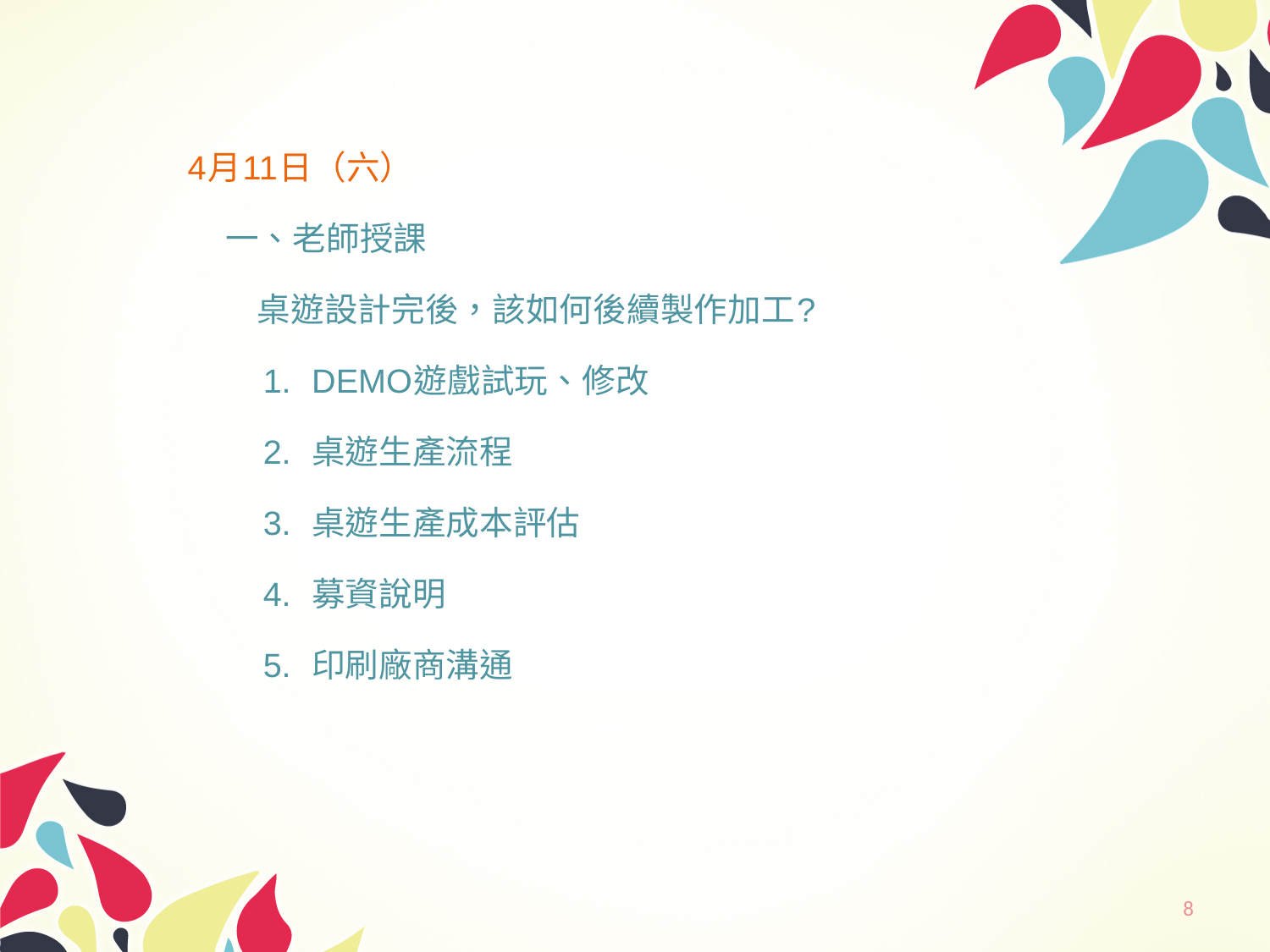

4月11日（六）
一、老師授課
    桌遊設計完後，該如何後續製作加工?
DEMO遊戲試玩、修改
桌遊生產流程
桌遊生產成本評估
募資說明
印刷廠商溝通

8